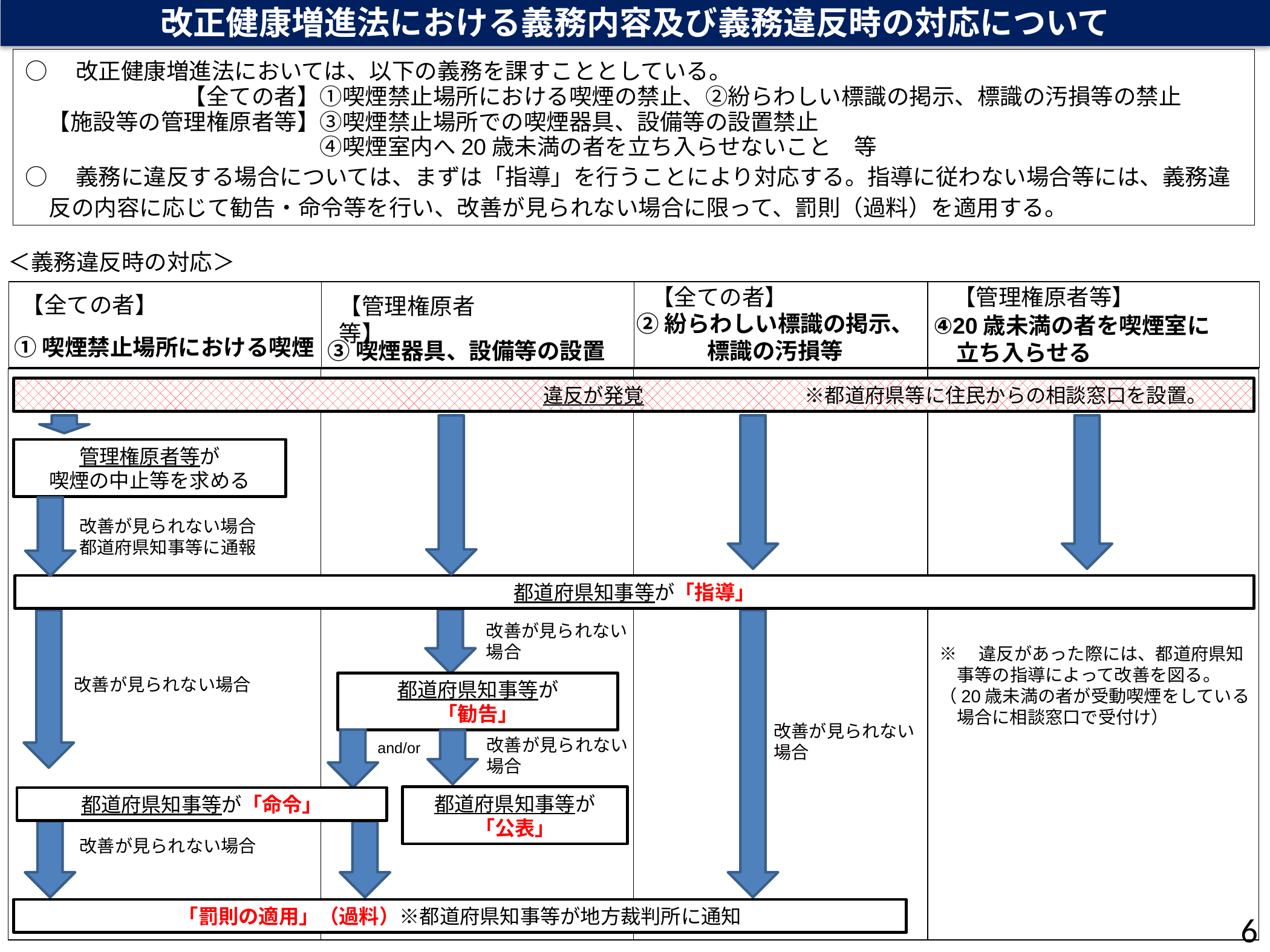

改正健康増進法における義務内容及び義務違反時の対応について
○　改正健康増進法においては、以下の義務を課すこととしている。
　　　　　　　【全ての者】①喫煙禁止場所における喫煙の禁止、②紛らわしい標識の掲示、標識の汚損等の禁止
　【施設等の管理権原者等】③喫煙禁止場所での喫煙器具、設備等の設置禁止
　　　　　　　　　　　　　④喫煙室内へ20歳未満の者を立ち入らせないこと　等
○　義務に違反する場合については、まずは「指導」を行うことにより対応する。指導に従わない場合等には、義務違反の内容に応じて勧告・命令等を行い、改善が見られない場合に限って、罰則（過料）を適用する。
＜義務違反時の対応＞
【全ての者】
【管理権原者等】
|  |  |  |  |
| --- | --- | --- | --- |
【全ての者】
【管理権原者等】
②紛らわしい標識の掲示、
標識の汚損等
④20歳未満の者を喫煙室に
　立ち入らせる
①喫煙禁止場所における喫煙
③喫煙器具、設備等の設置
|  |  |  |  |
| --- | --- | --- | --- |
　　　　　　　　　　　　　　　　　　　　　　　　違反が発覚　　　　　　　　※都道府県等に住民からの相談窓口を設置。

管理権原者等が
喫煙の中止等を求める

改善が見られない場合
都道府県知事等に通報
都道府県知事等が「指導」
改善が見られない場合
都道府県知事等が「命令」
改善が見られない場合
「罰則の適用」（過料）※都道府県知事等が地方裁判所に通知

都道府県知事等が
「勧告」
改善が見られない場合

改善が見られない場合

都道府県知事等が
「公表」

改善が見られない場合

※　違反があった際には、都道府県知事等の指導によって改善を図る。
（20歳未満の者が受動喫煙をしている場合に相談窓口で受付け）
and/or
6